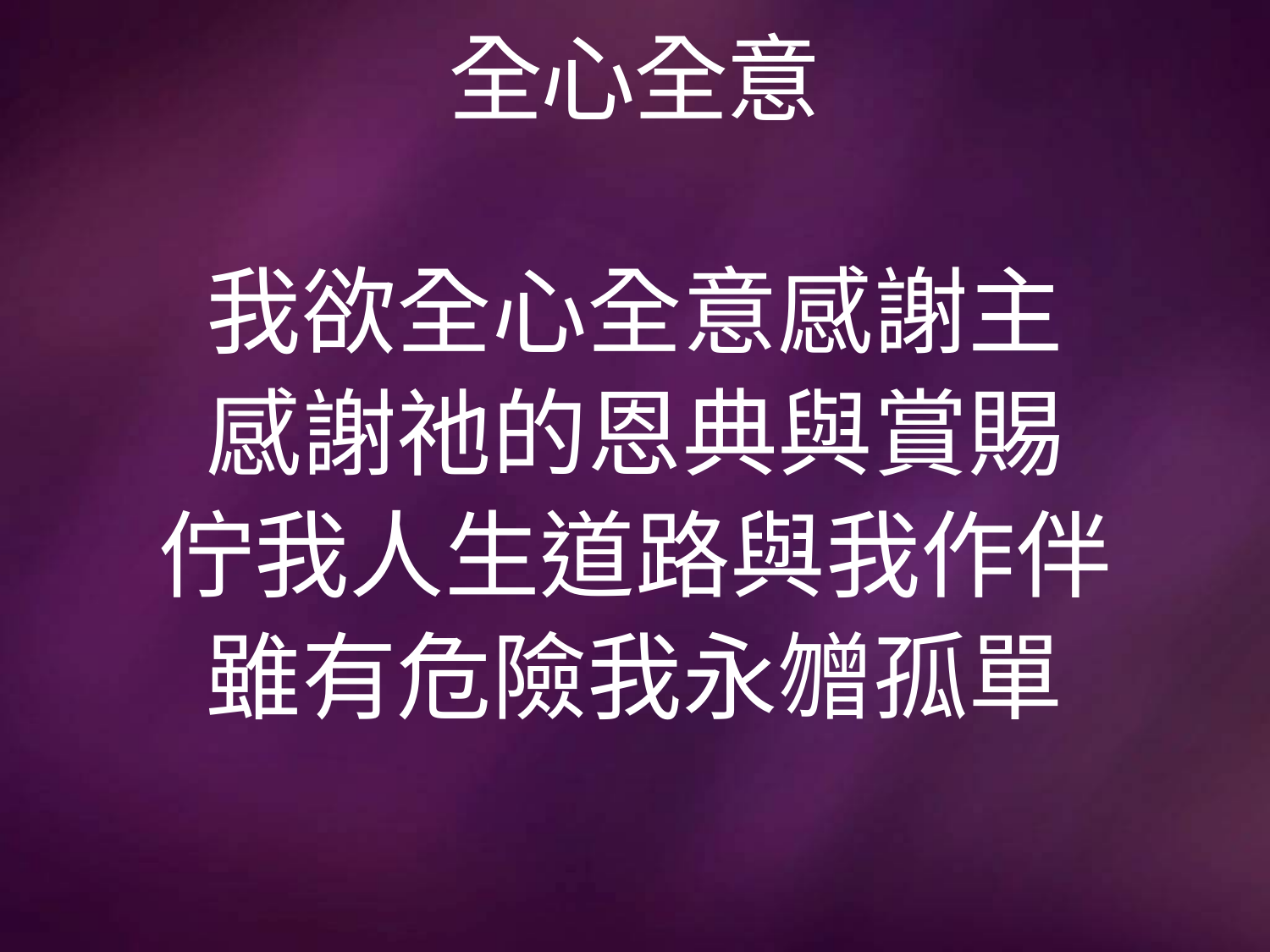

# 全心全意
我欲全心全意感謝主
感謝祂的恩典與賞賜
佇我人生道路與我作伴
雖有危險我永㬟孤單